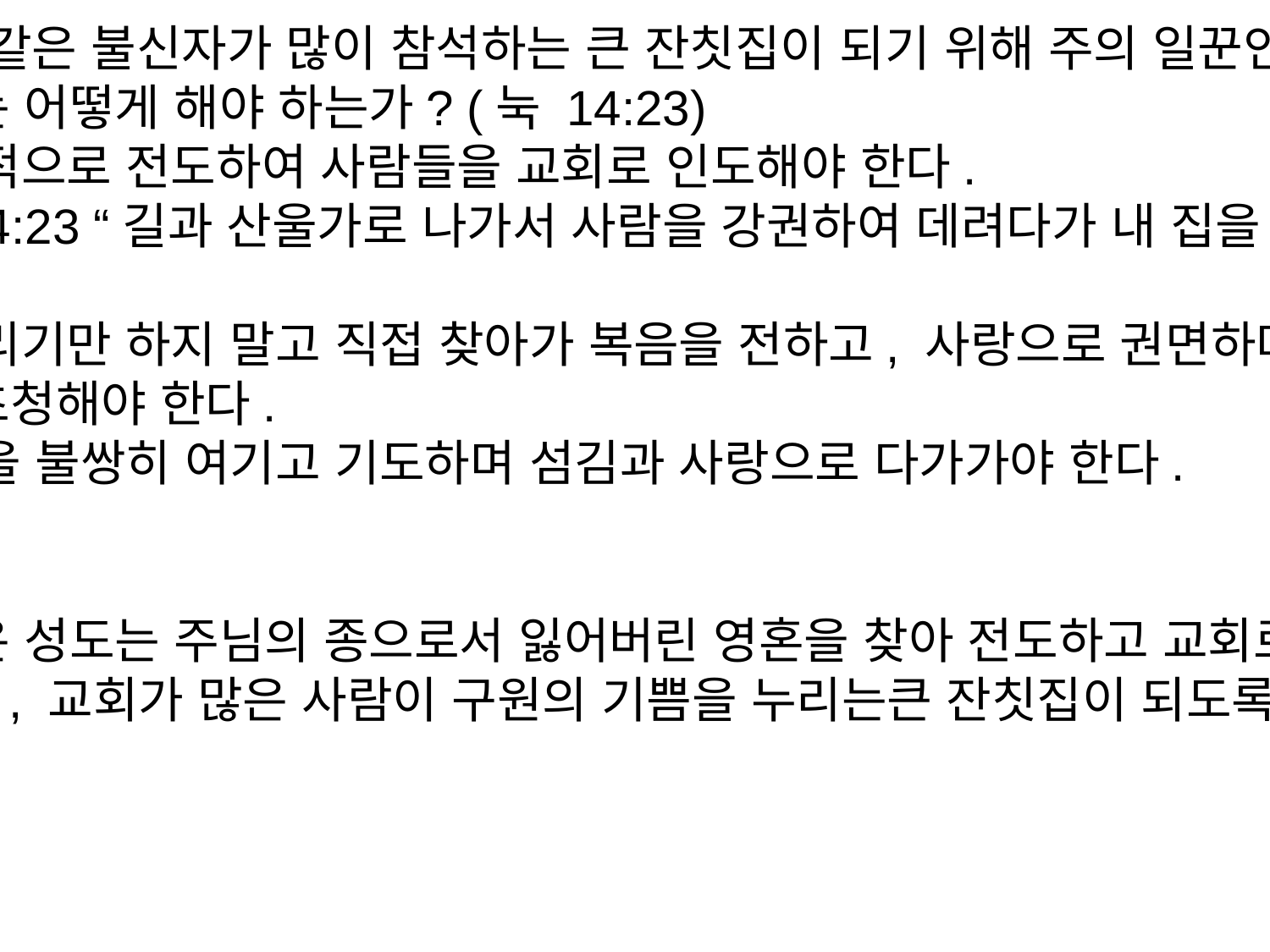

3. 손님 같은 불신자가 많이 참석하는 큰 잔칫집이 되기 위해 주의 일꾼인 먼저 믿은 자는 어떻게 해야 하는가? (눅 14:23)
☛ 적극적으로 전도하여 사람들을 교회로 인도해야 한다.
☛ 눅 14:23 “길과 산울가로 나가서 사람을 강권하여 데려다가 내 집을 채우라.”
☛ 기다리기만 하지 말고 직접 찾아가 복음을 전하고, 사랑으로 권면하며, 교회에 초청해야 한다.
☛ 영혼을 불쌍히 여기고 기도하며 섬김과 사랑으로 다가가야 한다.

교훈:
먼저 믿은 성도는 주님의 종으로서 잃어버린 영혼을 찾아 전도하고 교회로 인도하여, 교회가 많은 사람이 구원의 기쁨을 누리는큰 잔칫집이 되도록 힘써야 함.